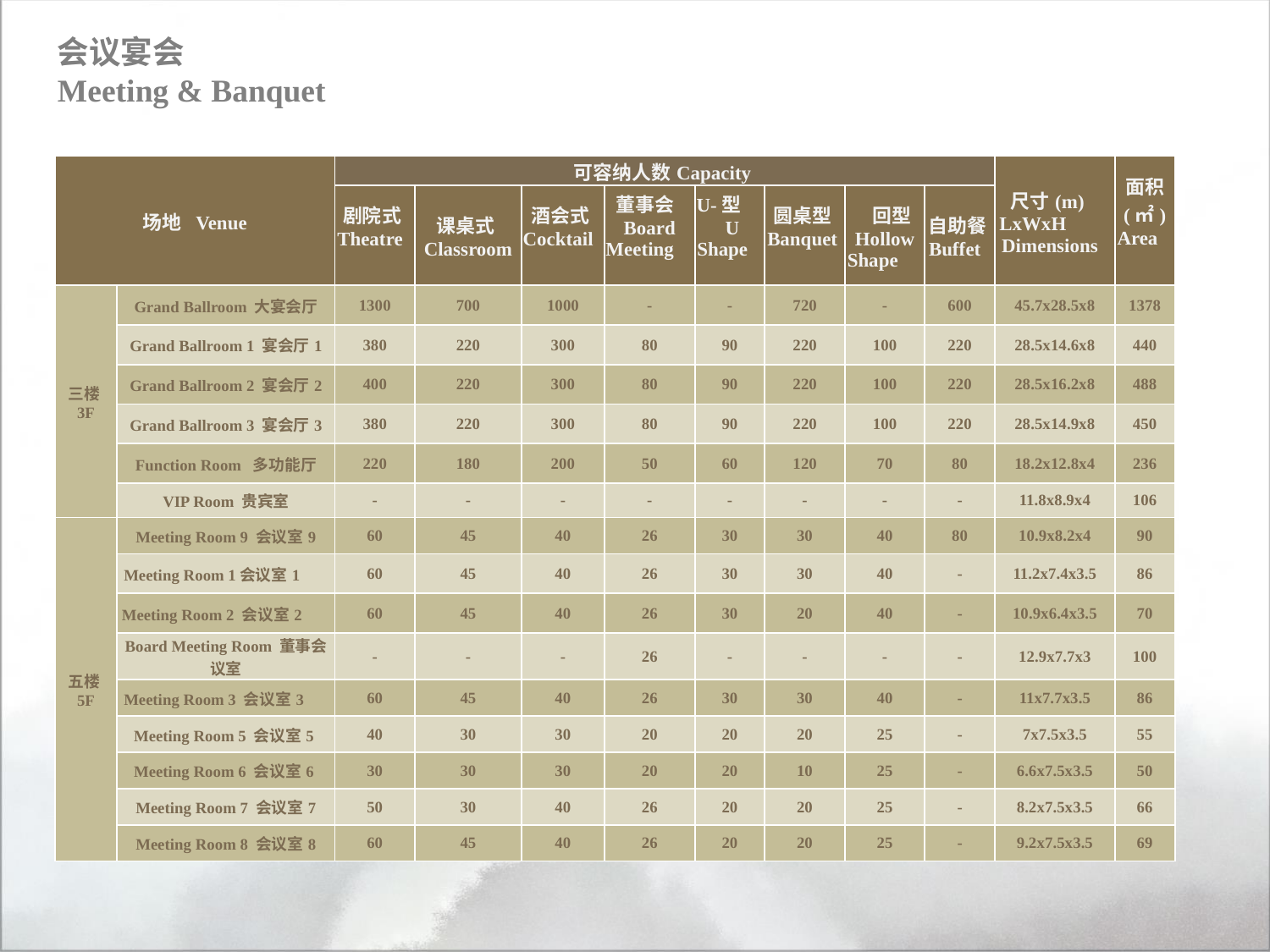

会议宴会
Meeting & Banquet
| 场地 Venue |  | 可容纳人数Capacity |  |  |  |  |  |  |  | 尺寸(m) LxWxH Dimensions | 面积 (㎡) Area |
| --- | --- | --- | --- | --- | --- | --- | --- | --- | --- | --- | --- |
|  |  | 剧院式Theatre | 课桌式Classroom | 酒会式Cocktail | 董事会 Board Meeting | U-型 U Shape | 圆桌型 Banquet | 回型 Hollow Shape | 自助餐 Buffet |  |  |
| 三楼 3F | Grand Ballroom 大宴会厅 | 1300 | 700 | 1000 | - | - | 720 | - | 600 | 45.7x28.5x8 | 1378 |
|  | Grand Ballroom 1 宴会厅1 | 380 | 220 | 300 | 80 | 90 | 220 | 100 | 220 | 28.5x14.6x8 | 440 |
|  | Grand Ballroom 2 宴会厅2 | 400 | 220 | 300 | 80 | 90 | 220 | 100 | 220 | 28.5x16.2x8 | 488 |
|  | Grand Ballroom 3 宴会厅3 | 380 | 220 | 300 | 80 | 90 | 220 | 100 | 220 | 28.5x14.9x8 | 450 |
|  | Function Room 多功能厅 | 220 | 180 | 200 | 50 | 60 | 120 | 70 | 80 | 18.2x12.8x4 | 236 |
|  | VIP Room 贵宾室 | - | - | - | - | - | - | - | - | 11.8x8.9x4 | 106 |
| 五楼 5F | Meeting Room 9 会议室9 | 60 | 45 | 40 | 26 | 30 | 30 | 40 | 80 | 10.9x8.2x4 | 90 |
|  | Meeting Room 1会议室1 | 60 | 45 | 40 | 26 | 30 | 30 | 40 | - | 11.2x7.4x3.5 | 86 |
|  | Meeting Room 2 会议室2 | 60 | 45 | 40 | 26 | 30 | 20 | 40 | - | 10.9x6.4x3.5 | 70 |
|  | Board Meeting Room 董事会议室 | - | - | - | 26 | - | - | - | - | 12.9x7.7x3 | 100 |
|  | Meeting Room 3 会议室3 | 60 | 45 | 40 | 26 | 30 | 30 | 40 | - | 11x7.7x3.5 | 86 |
|  | Meeting Room 5 会议室5 | 40 | 30 | 30 | 20 | 20 | 20 | 25 | - | 7x7.5x3.5 | 55 |
|  | Meeting Room 6 会议室6 | 30 | 30 | 30 | 20 | 20 | 10 | 25 | - | 6.6x7.5x3.5 | 50 |
|  | Meeting Room 7 会议室7 | 50 | 30 | 40 | 26 | 20 | 20 | 25 | - | 8.2x7.5x3.5 | 66 |
|  | Meeting Room 8 会议室8 | 60 | 45 | 40 | 26 | 20 | 20 | 25 | - | 9.2x7.5x3.5 | 69 |